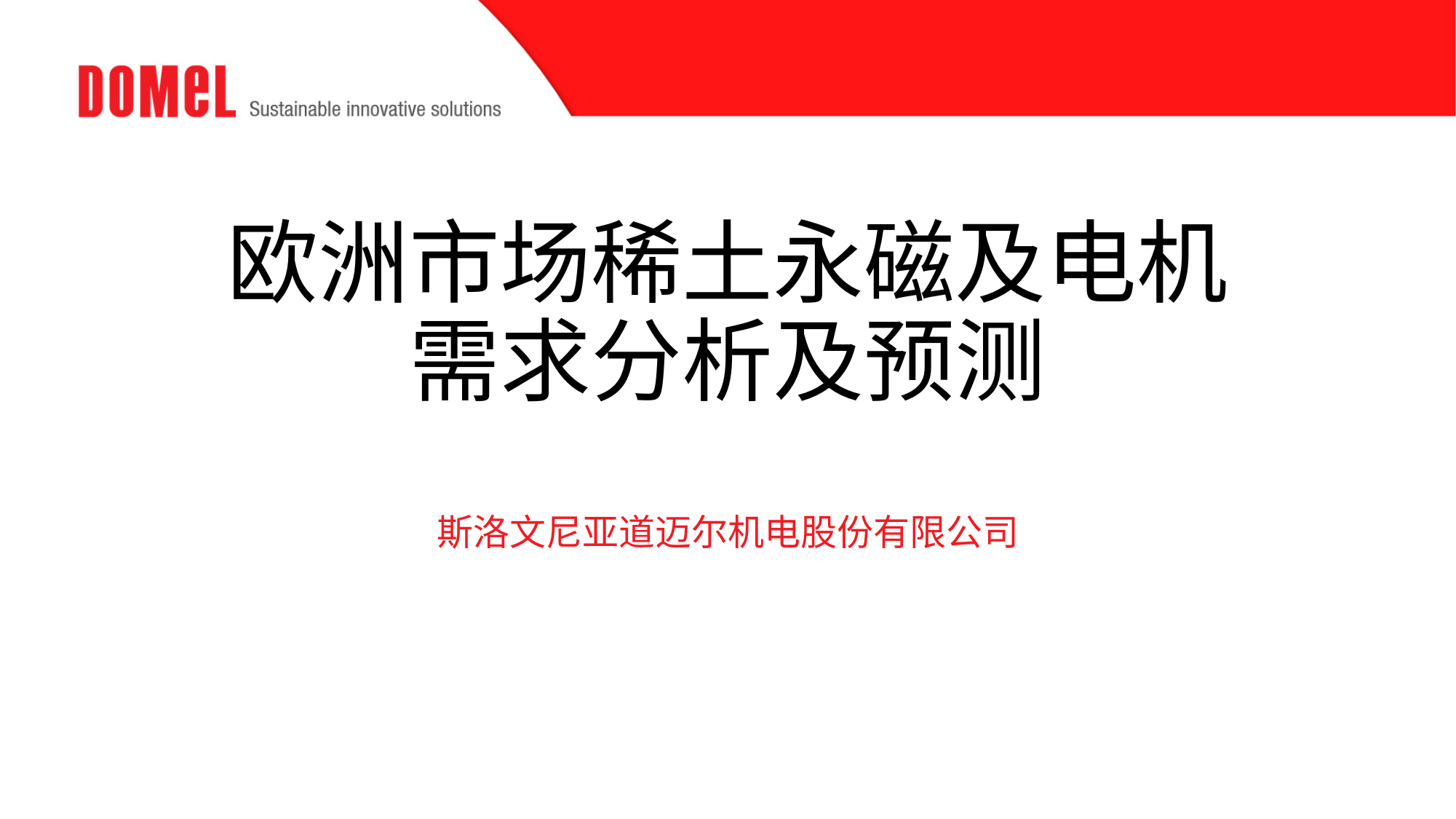

# 欧洲市场稀土永磁及电机需求分析及预测
斯洛文尼亚道迈尔机电股份有限公司